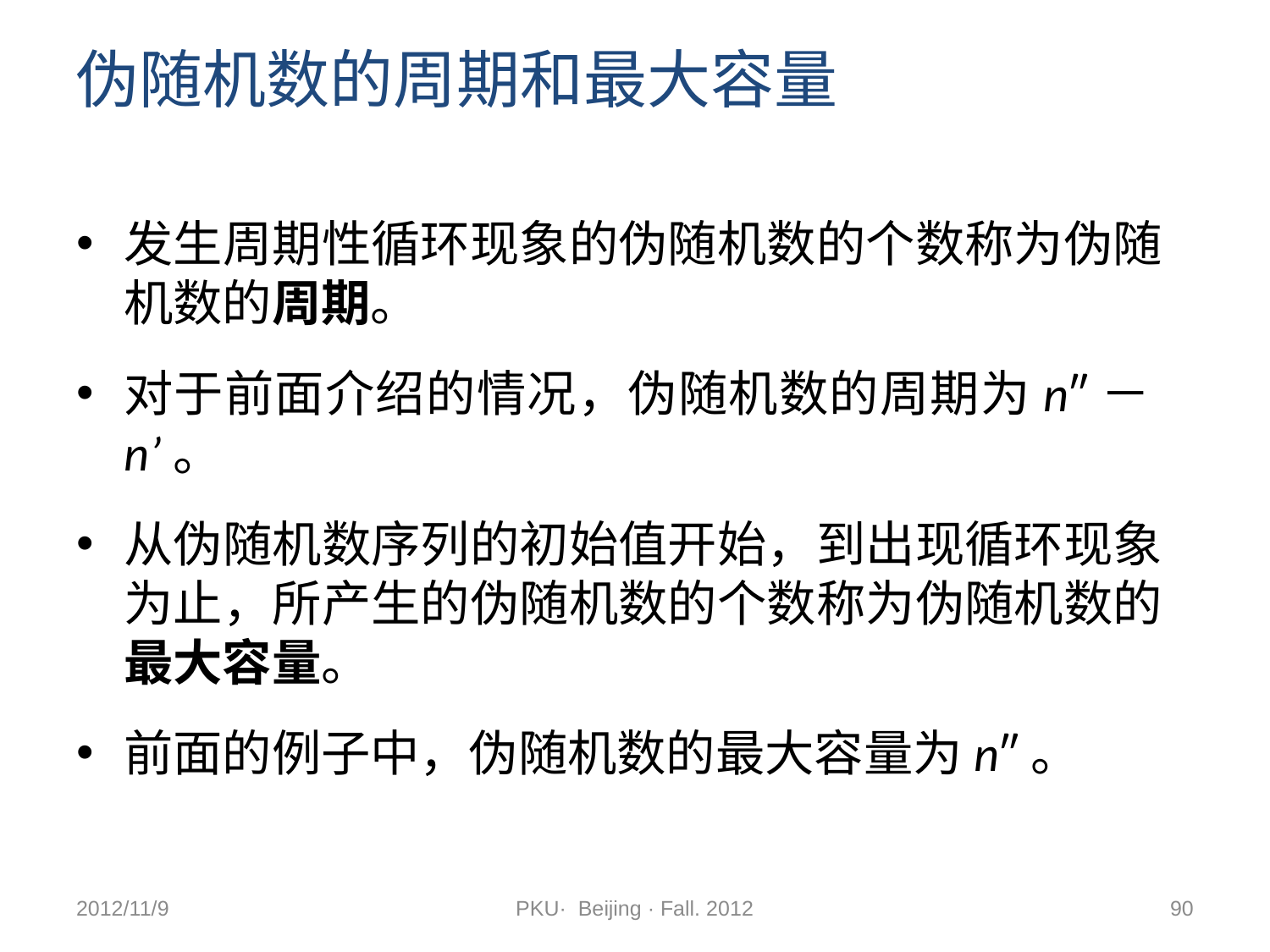

伪随机数的周期和最大容量
发生周期性循环现象的伪随机数的个数称为伪随机数的周期。
对于前面介绍的情况，伪随机数的周期为n″－n’。
从伪随机数序列的初始值开始，到出现循环现象为止，所产生的伪随机数的个数称为伪随机数的最大容量。
前面的例子中，伪随机数的最大容量为n″。
2012/11/9
PKU·  Beijing · Fall. 2012
90